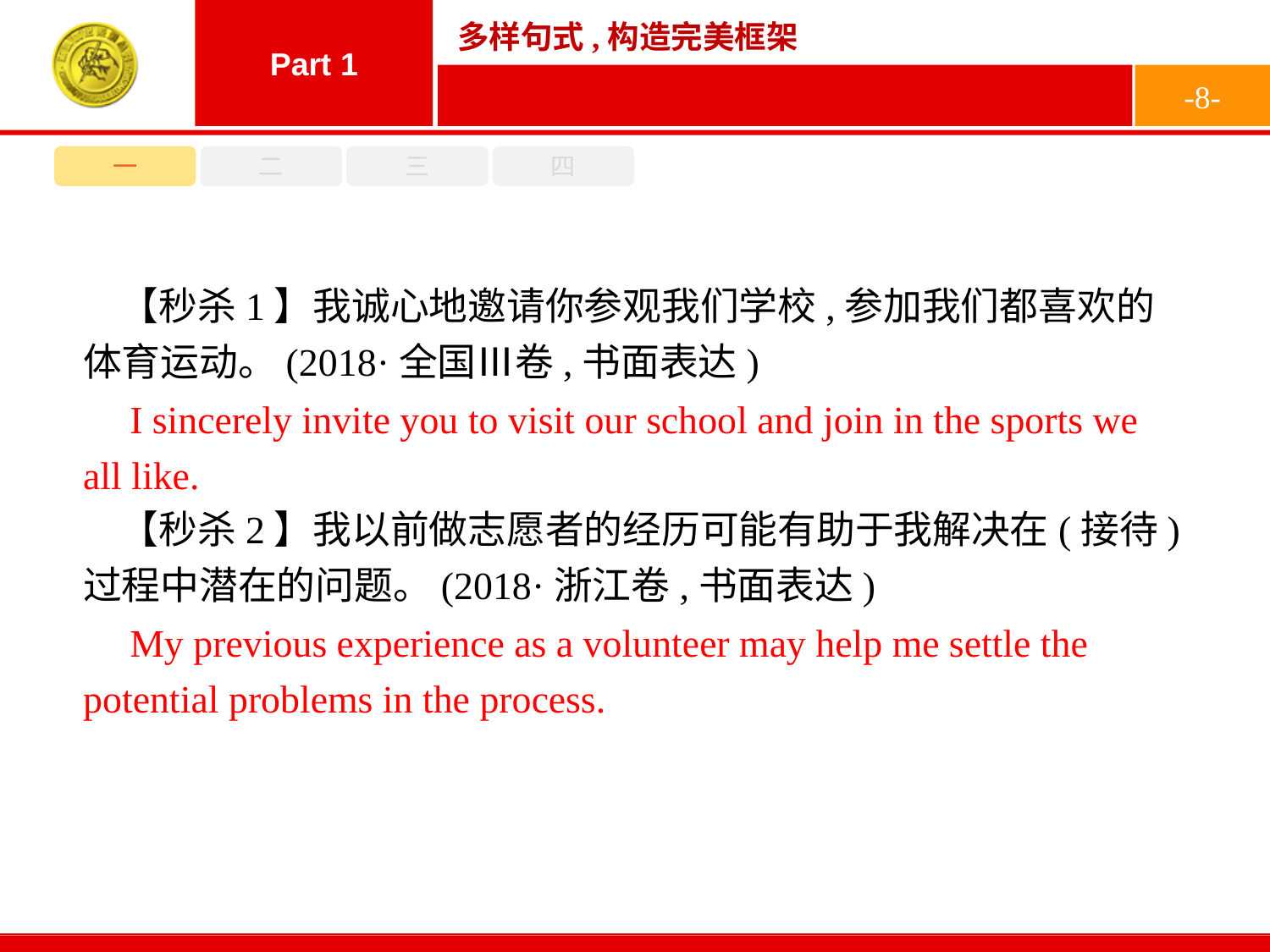

-8-
一
二
三
四
【秒杀1】我诚心地邀请你参观我们学校,参加我们都喜欢的体育运动。(2018·全国Ⅲ卷,书面表达)

【秒杀2】我以前做志愿者的经历可能有助于我解决在(接待)过程中潜在的问题。(2018·浙江卷,书面表达)
 I sincerely invite you to visit our school and join in the sports we all like.

 My previous experience as a volunteer may help me settle the potential problems in the process.